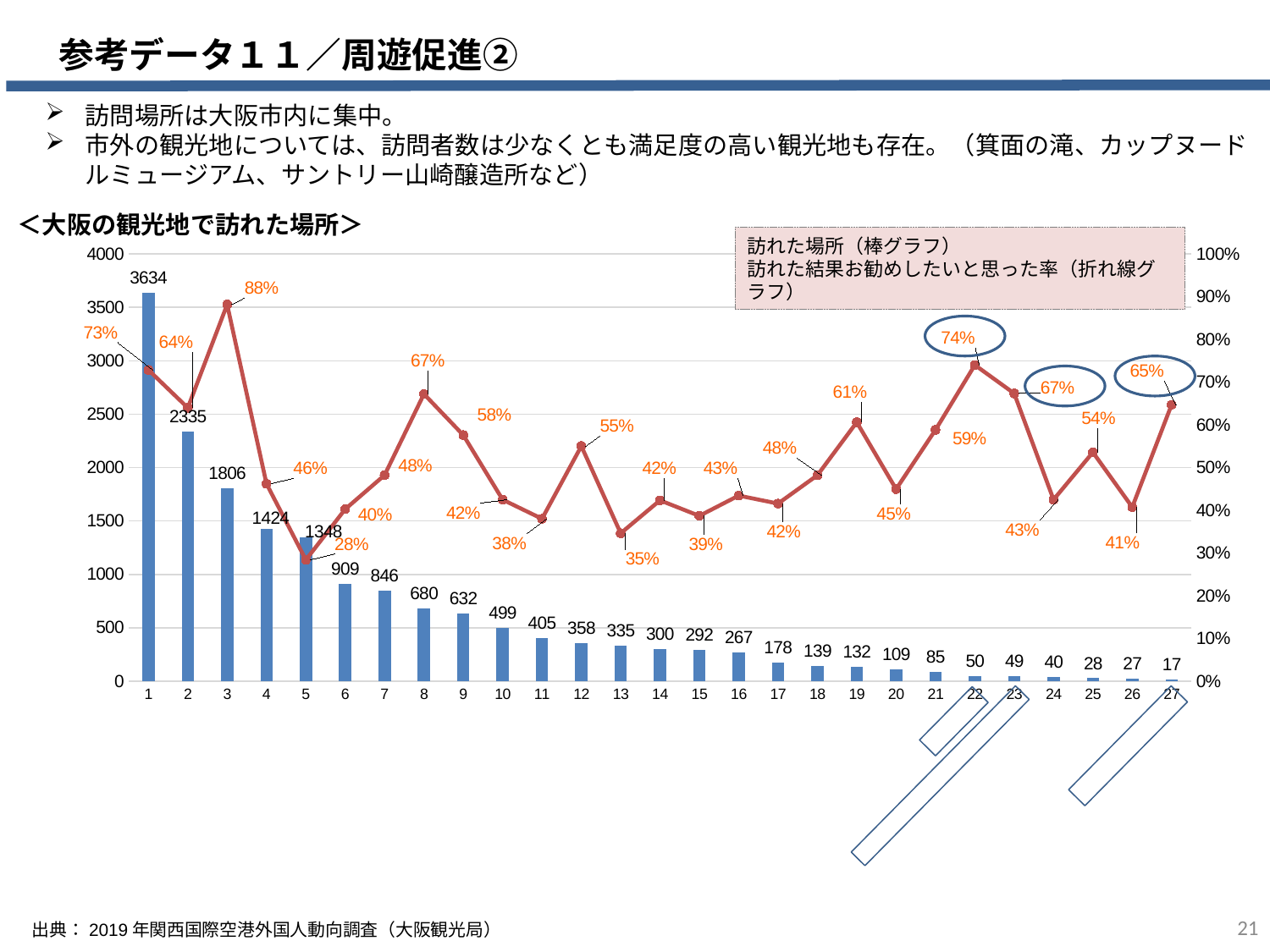

参考データ１１／周遊促進②
訪問場所は大阪市内に集中。
市外の観光地については、訪問者数は少なくとも満足度の高い観光地も存在。（箕面の滝、カップヌードルミュージアム、サントリー山崎醸造所など）
＜大阪の観光地で訪れた場所＞
訪れた場所（棒グラフ）
訪れた結果お勧めしたいと思った率（折れ線グラフ）

### Chart

| Category |  |  |
|---|---|---|

出典：2019年関西国際空港外国人動向調査（大阪観光局）